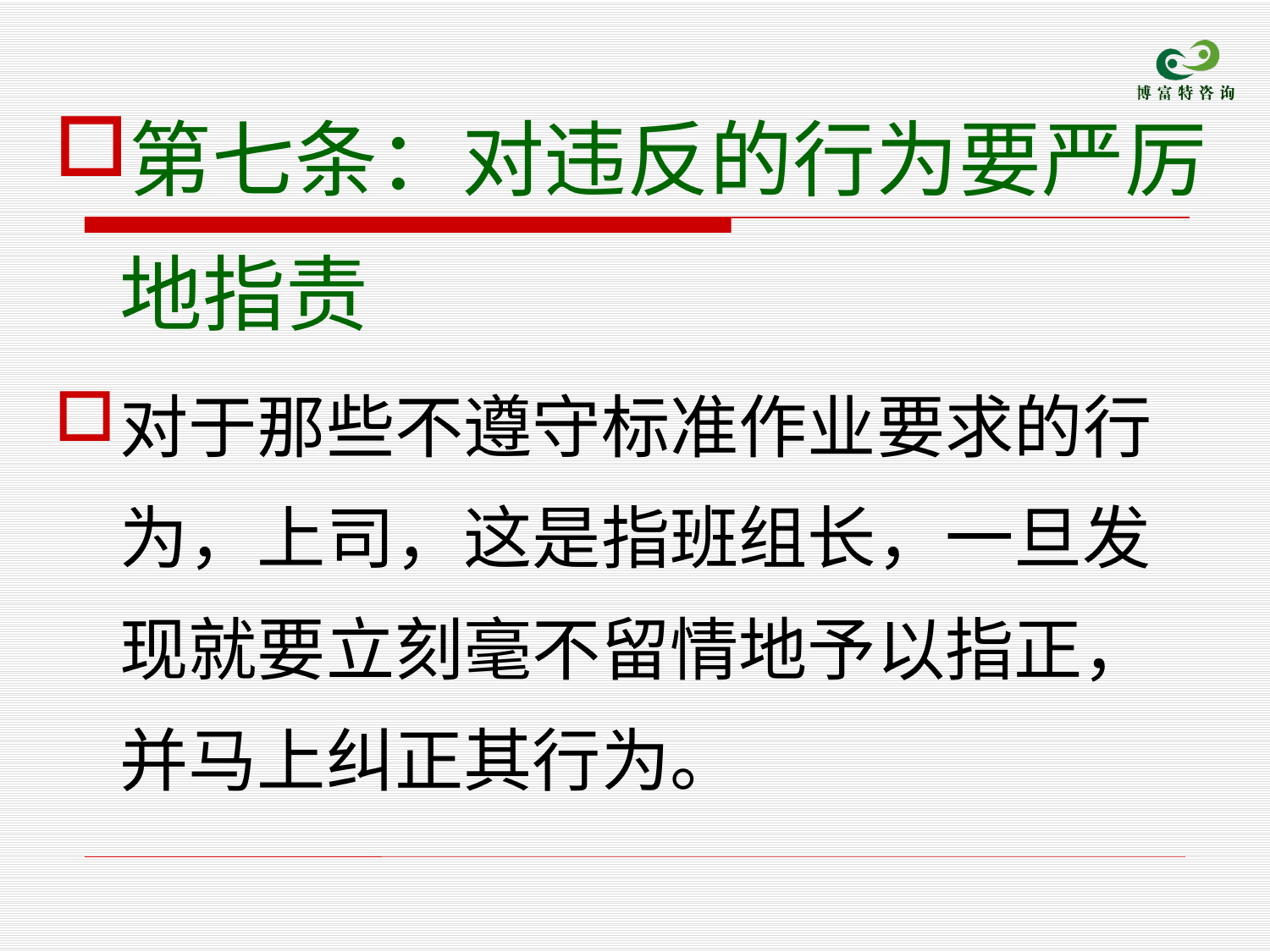

第七条：对违反的行为要严厉地指责
对于那些不遵守标准作业要求的行为，上司，这是指班组长，一旦发现就要立刻毫不留情地予以指正，并马上纠正其行为。
601